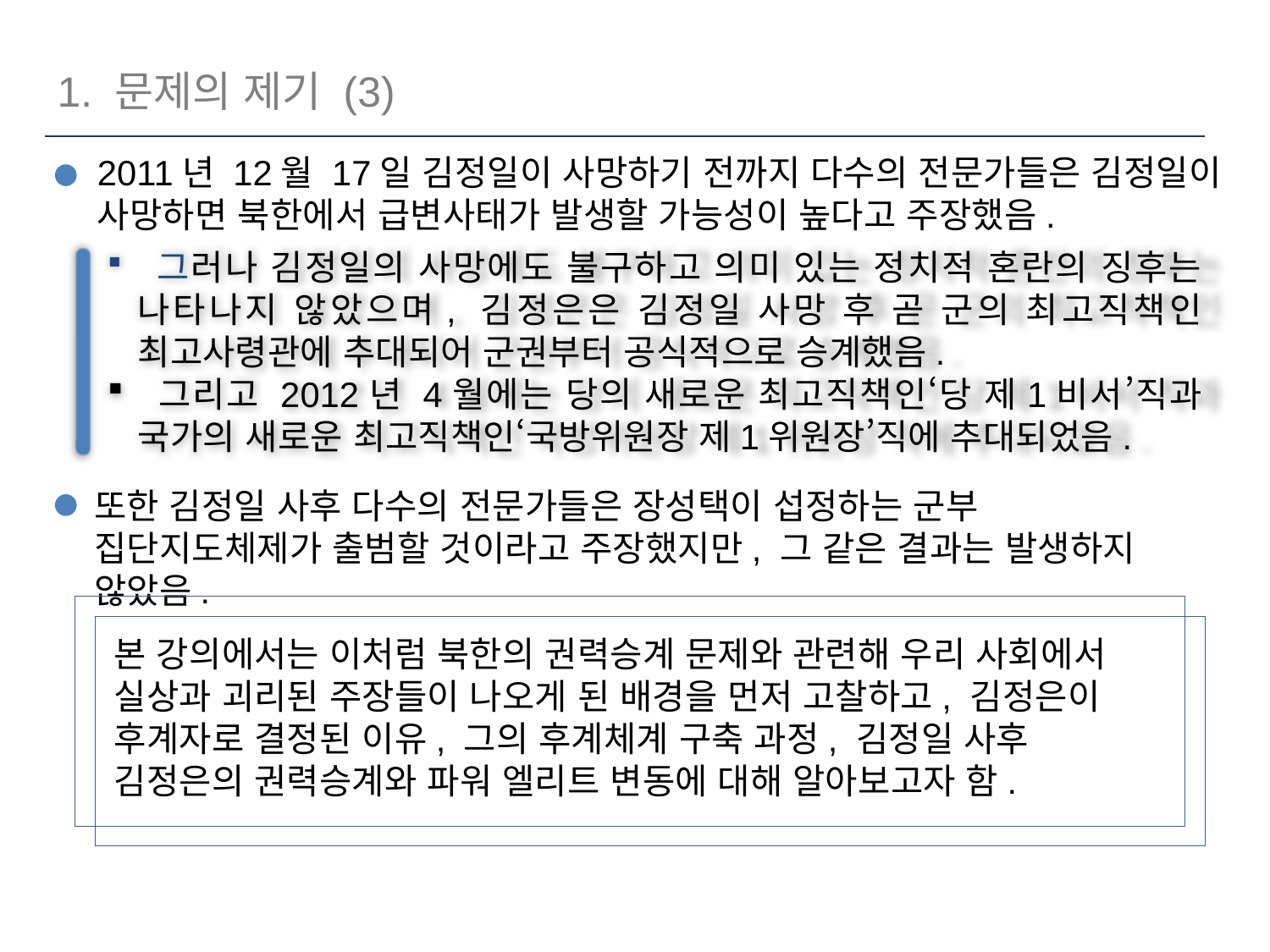

1. 문제의 제기 (3)
2011년 12월 17일 김정일이 사망하기 전까지 다수의 전문가들은 김정일이 사망하면 북한에서 급변사태가 발생할 가능성이 높다고 주장했음.

 그러나 김정일의 사망에도 불구하고 의미 있는 정치적 혼란의 징후는 나타나지 않았으며, 김정은은 김정일 사망 후 곧 군의 최고직책인 최고사령관에 추대되어 군권부터 공식적으로 승계했음.
 그리고 2012년 4월에는 당의 새로운 최고직책인‘당 제1비서’직과 국가의 새로운 최고직책인‘국방위원장 제1위원장’직에 추대되었음.

또한 김정일 사후 다수의 전문가들은 장성택이 섭정하는 군부 집단지도체제가 출범할 것이라고 주장했지만, 그 같은 결과는 발생하지 않았음.

본 강의에서는 이처럼 북한의 권력승계 문제와 관련해 우리 사회에서 실상과 괴리된 주장들이 나오게 된 배경을 먼저 고찰하고, 김정은이 후계자로 결정된 이유, 그의 후계체계 구축 과정, 김정일 사후 김정은의 권력승계와 파워 엘리트 변동에 대해 알아보고자 함.